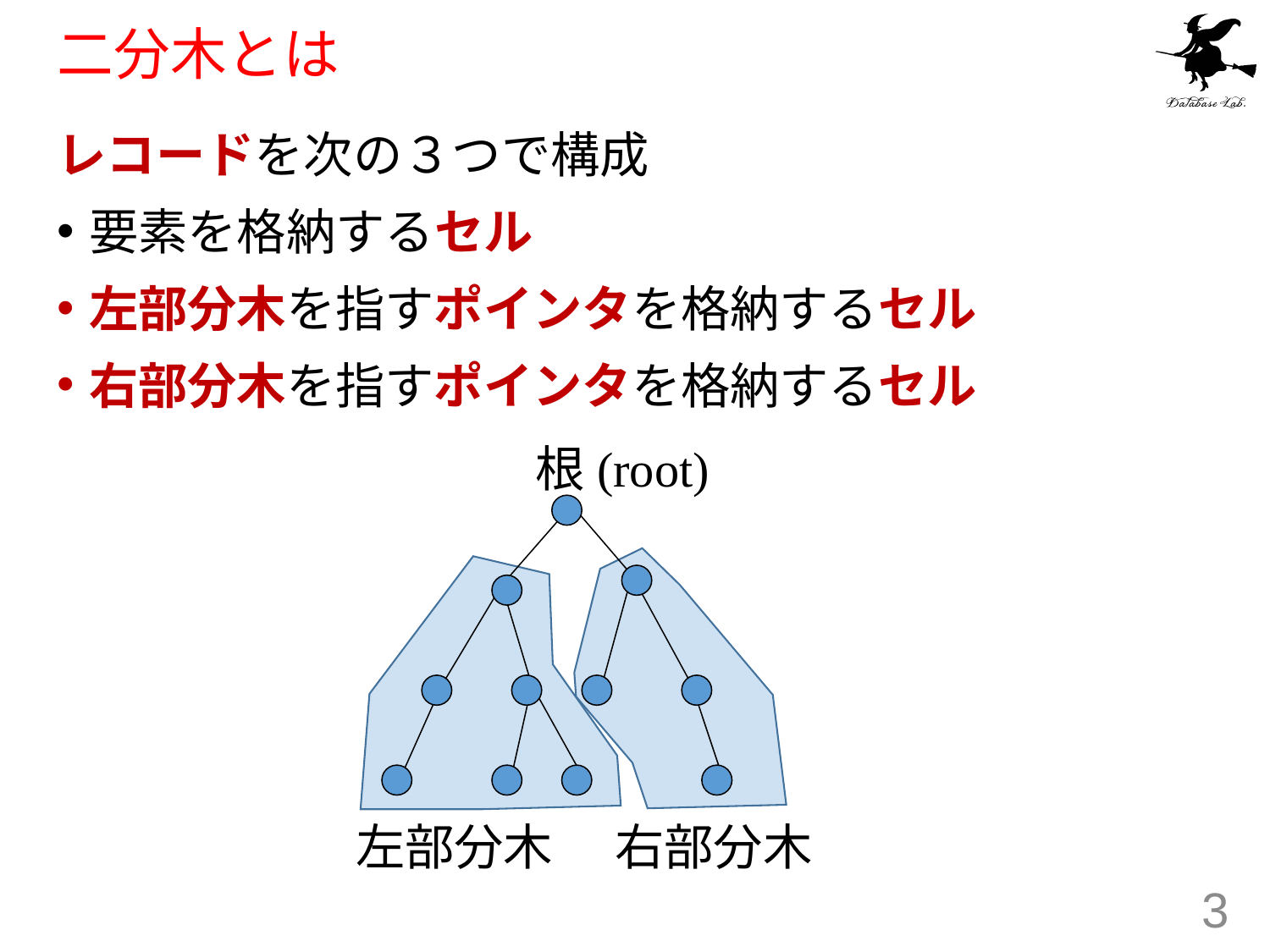

# 二分木とは
レコードを次の３つで構成
要素を格納するセル
左部分木を指すポインタを格納するセル
右部分木を指すポインタを格納するセル

根(root)

左部分木
右部分木
3